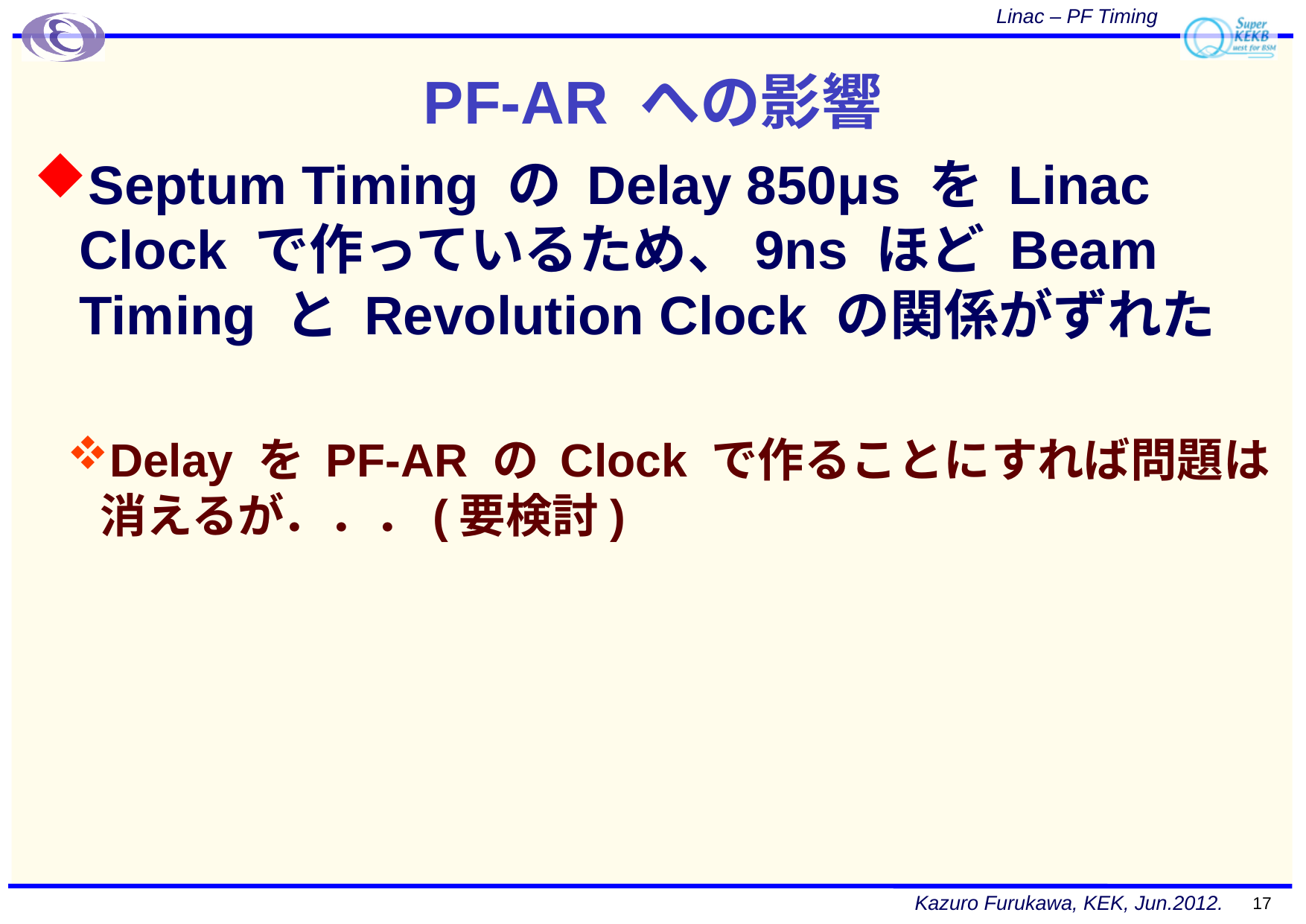

# PF-AR への影響
Septum Timing の Delay 850μs を Linac Clock で作っているため、9ns ほど Beam Timing と Revolution Clock の関係がずれた

Delay を PF-AR の Clock で作ることにすれば問題は消えるが．．．(要検討)
17